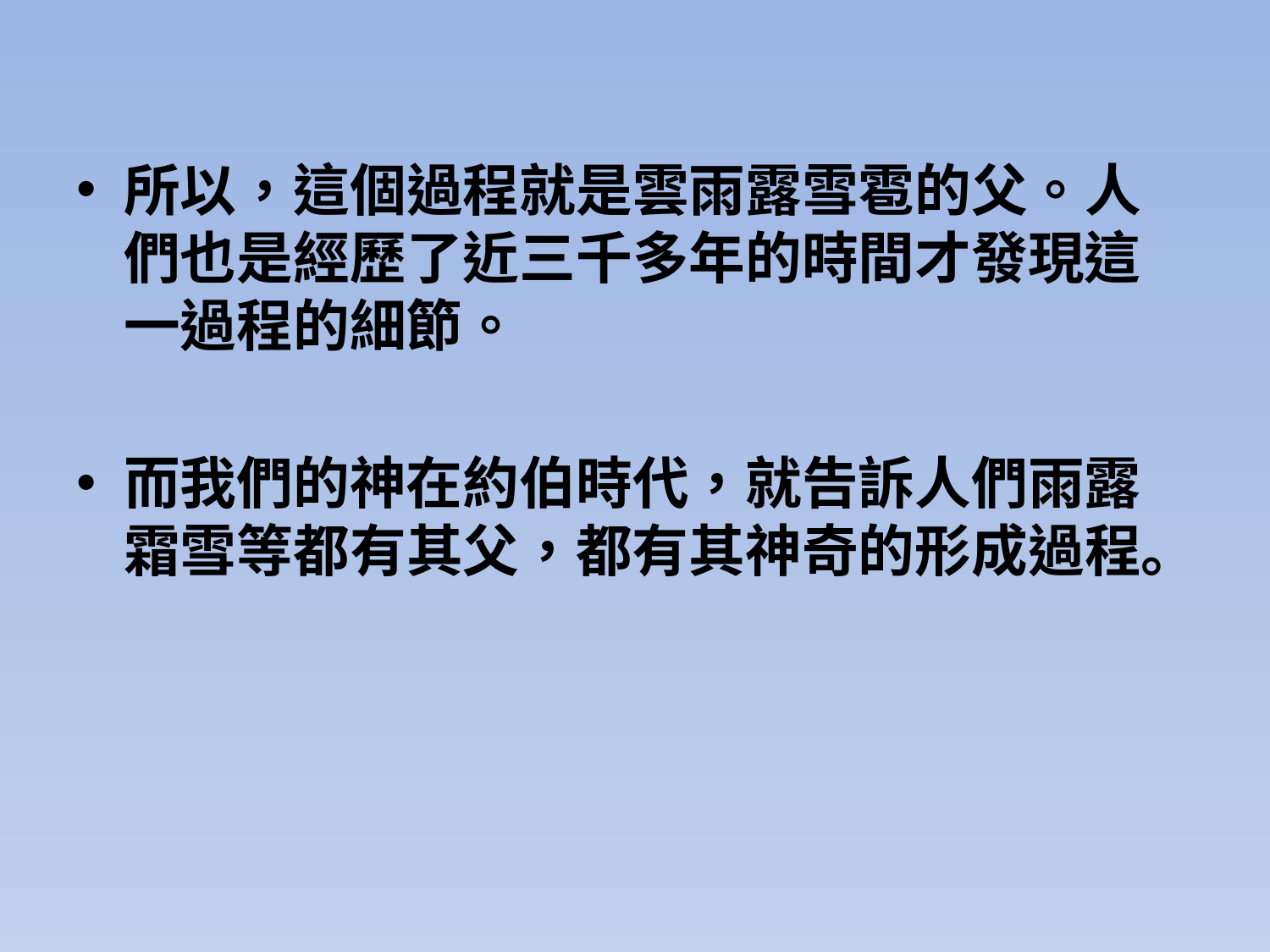

所以，這個過程就是雲雨露雪雹的父。人們也是經歷了近三千多年的時間才發現這一過程的細節。

而我們的神在約伯時代，就告訴人們雨露霜雪等都有其父，都有其神奇的形成過程。